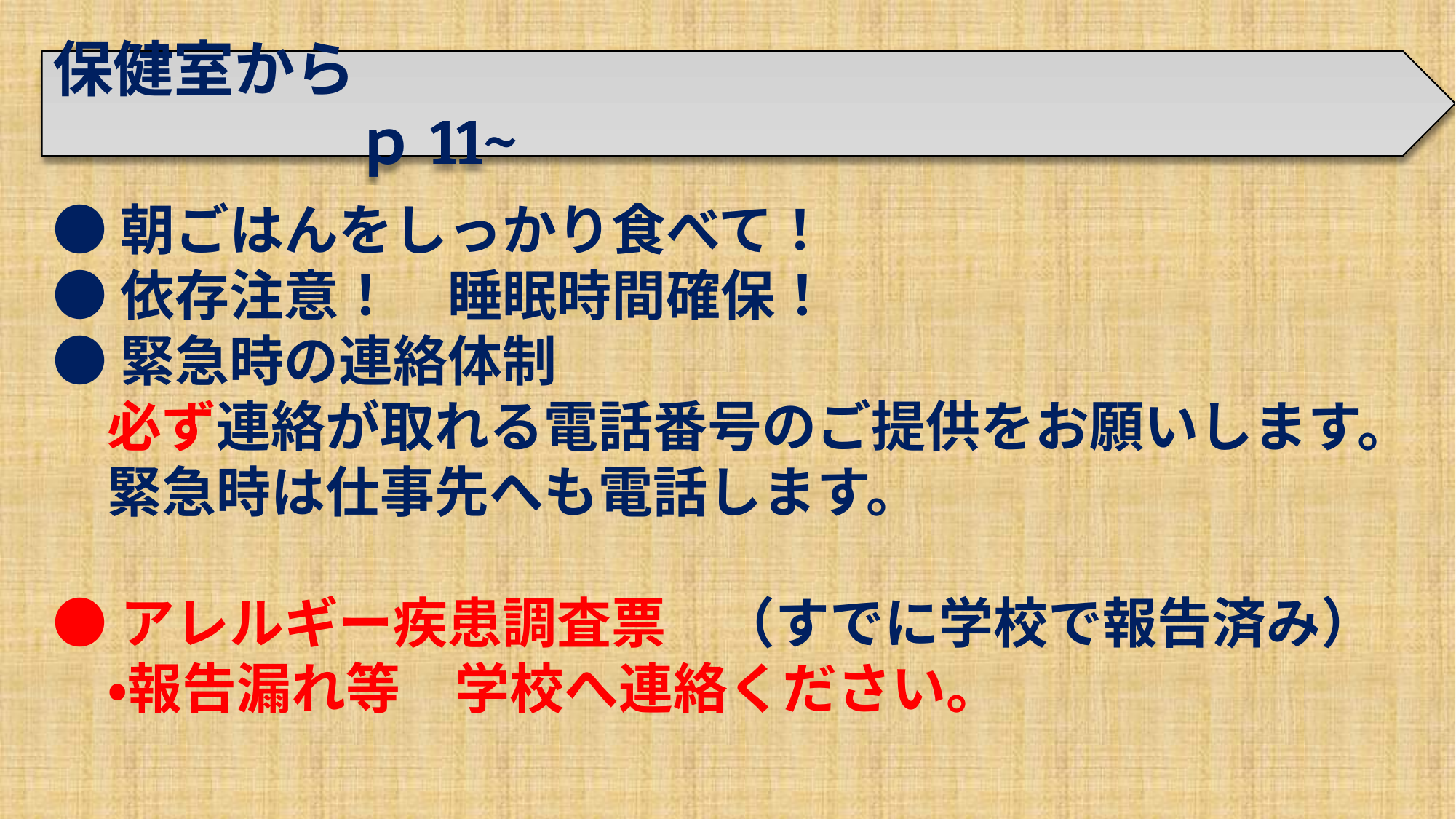

保健室から　　　　　　　　　　　　　　　　　　　　　　ｐ11~
●朝ごはんをしっかり食べて！
●依存注意！　睡眠時間確保！
●緊急時の連絡体制
　必ず連絡が取れる電話番号のご提供をお願いします。
　緊急時は仕事先へも電話します。

●アレルギー疾患調査票　（すでに学校で報告済み）
　・報告漏れ等　学校へ連絡ください。